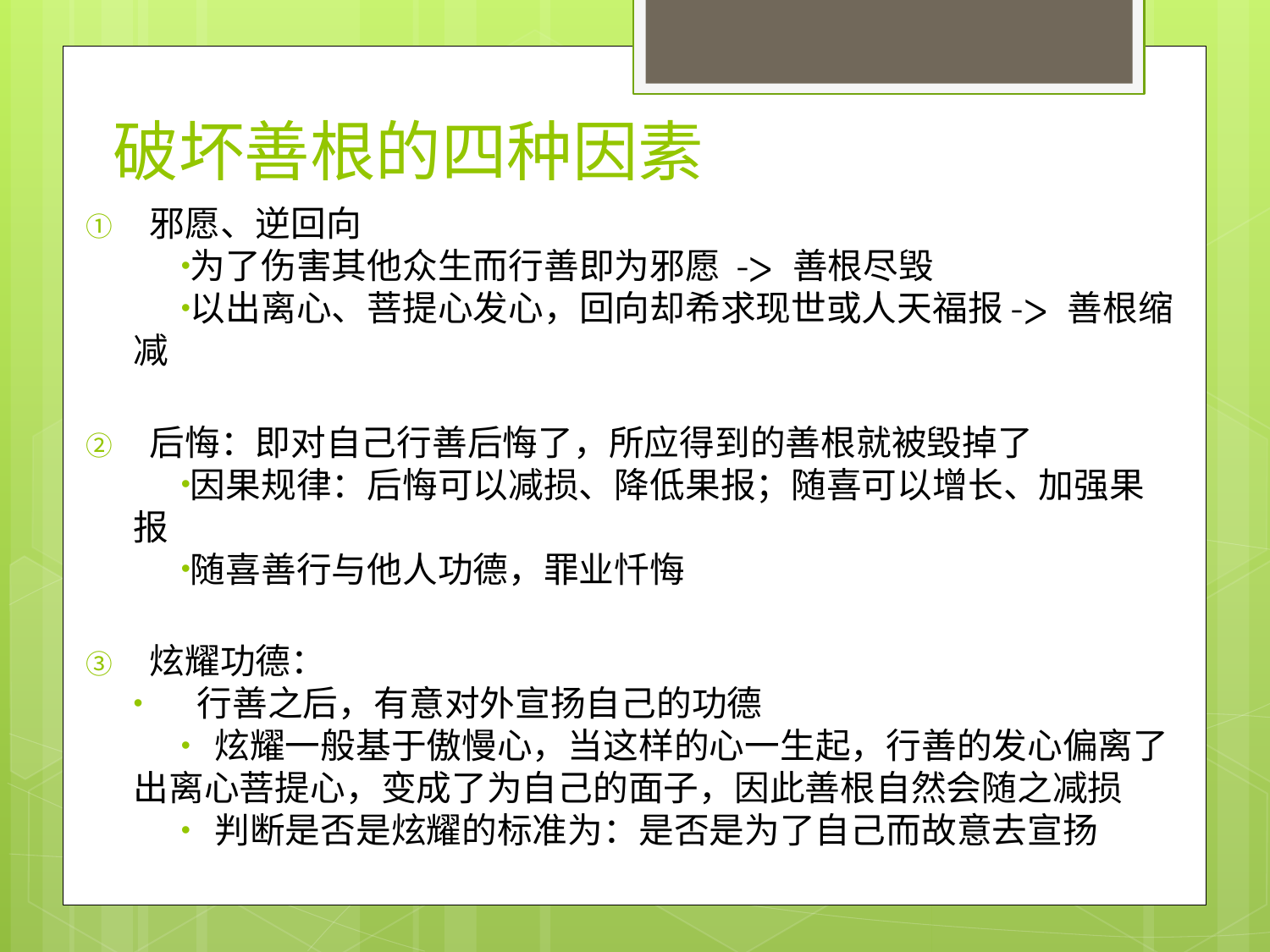

# 破坏善根的四种因素
邪愿、逆回向
为了伤害其他众生而行善即为邪愿 -> 善根尽毁
以出离心、菩提心发心，回向却希求现世或人天福报-> 善根缩减

后悔：即对自己行善后悔了，所应得到的善根就被毁掉了
因果规律：后悔可以减损、降低果报；随喜可以增长、加强果报
随喜善行与他人功德，罪业忏悔

炫耀功德：
行善之后，有意对外宣扬自己的功德
  炫耀一般基于傲慢心，当这样的心一生起，行善的发心偏离了出离心菩提心，变成了为自己的面子，因此善根自然会随之减损
  判断是否是炫耀的标准为：是否是为了自己而故意去宣扬